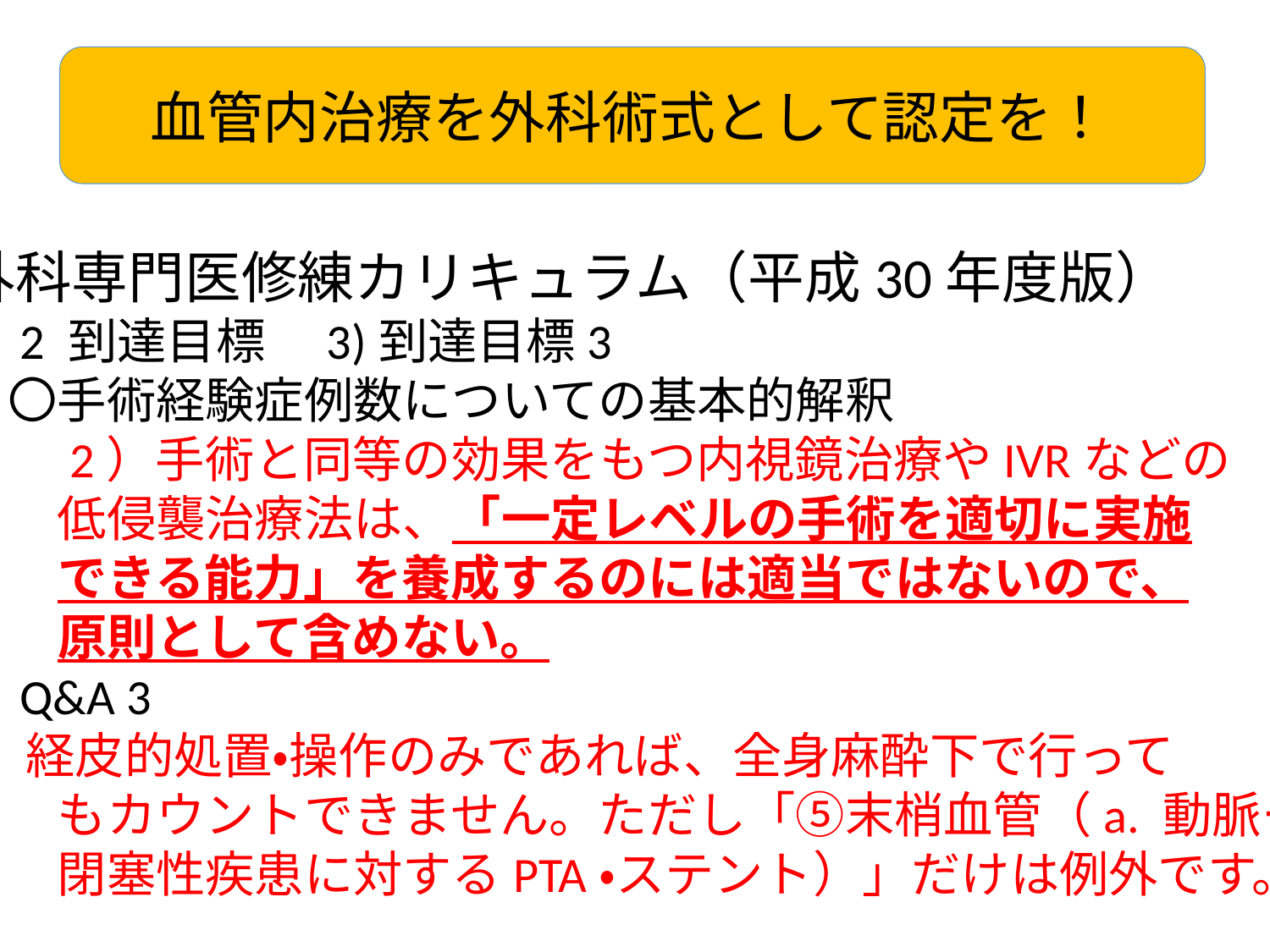

# 血管内治療を外科術式として認定を！
外科専門医修練カリキュラム（平成30年度版）
　2 到達目標　3)到達目標3
　〇手術経験症例数についての基本的解釈
　　2）手術と同等の効果をもつ内視鏡治療やIVRなどの
　　低侵襲治療法は、「一定レベルの手術を適切に実施
　　できる能力」を養成するのには適当ではないので、
　　原則として含めない。
　Q&A 3
     経皮的処置・操作のみであれば、全身麻酔下で行って
　　もカウントできません。ただし「⑤末梢血管（a. 動脈ー
　　閉塞性疾患に対するPTA・ステント）」だけは例外です。